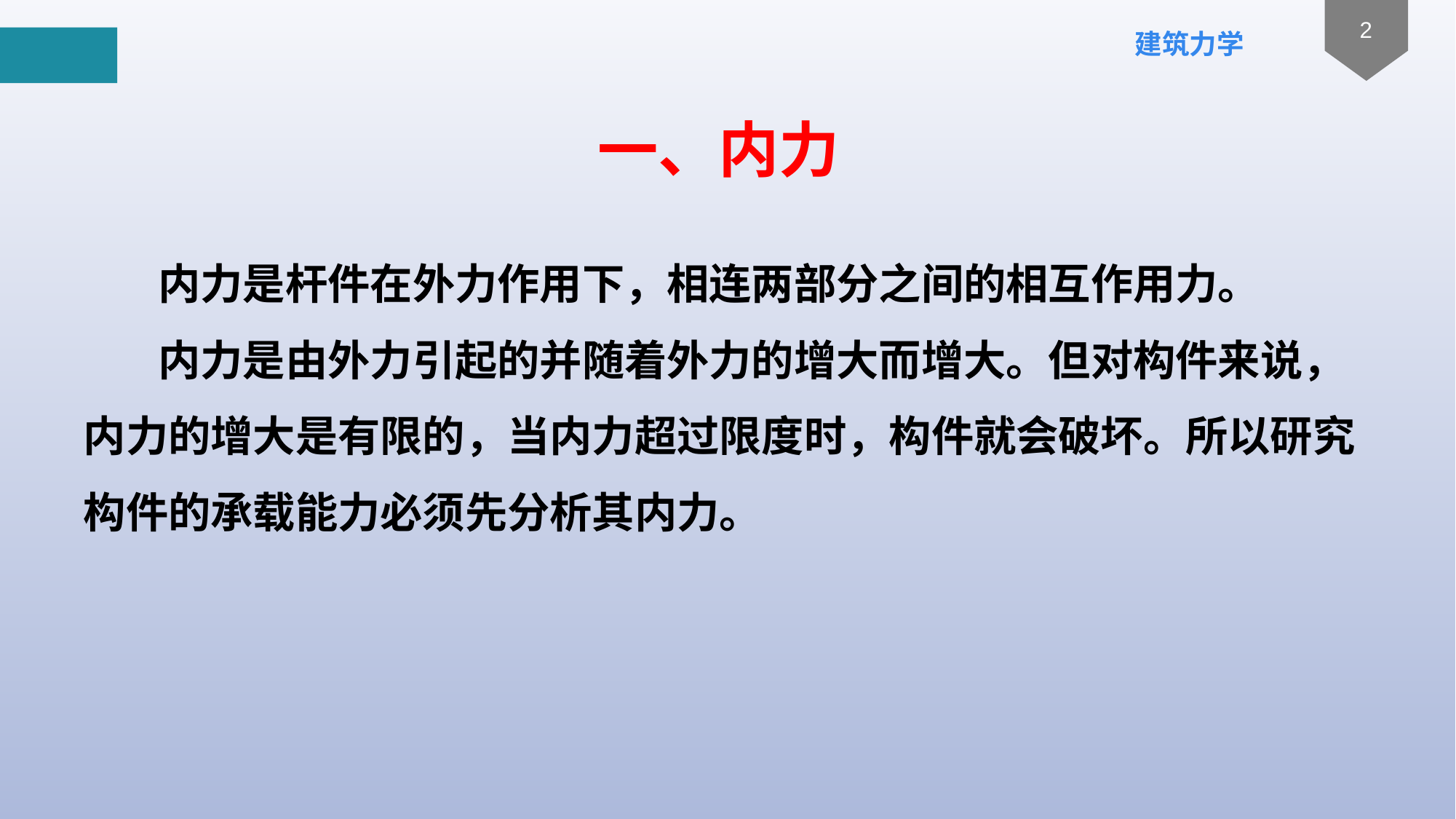

# 一、内力
   内力是杆件在外力作用下，相连两部分之间的相互作用力。
   内力是由外力引起的并随着外力的增大而增大。但对构件来说，内力的增大是有限的，当内力超过限度时，构件就会破坏。所以研究构件的承载能力必须先分析其内力。